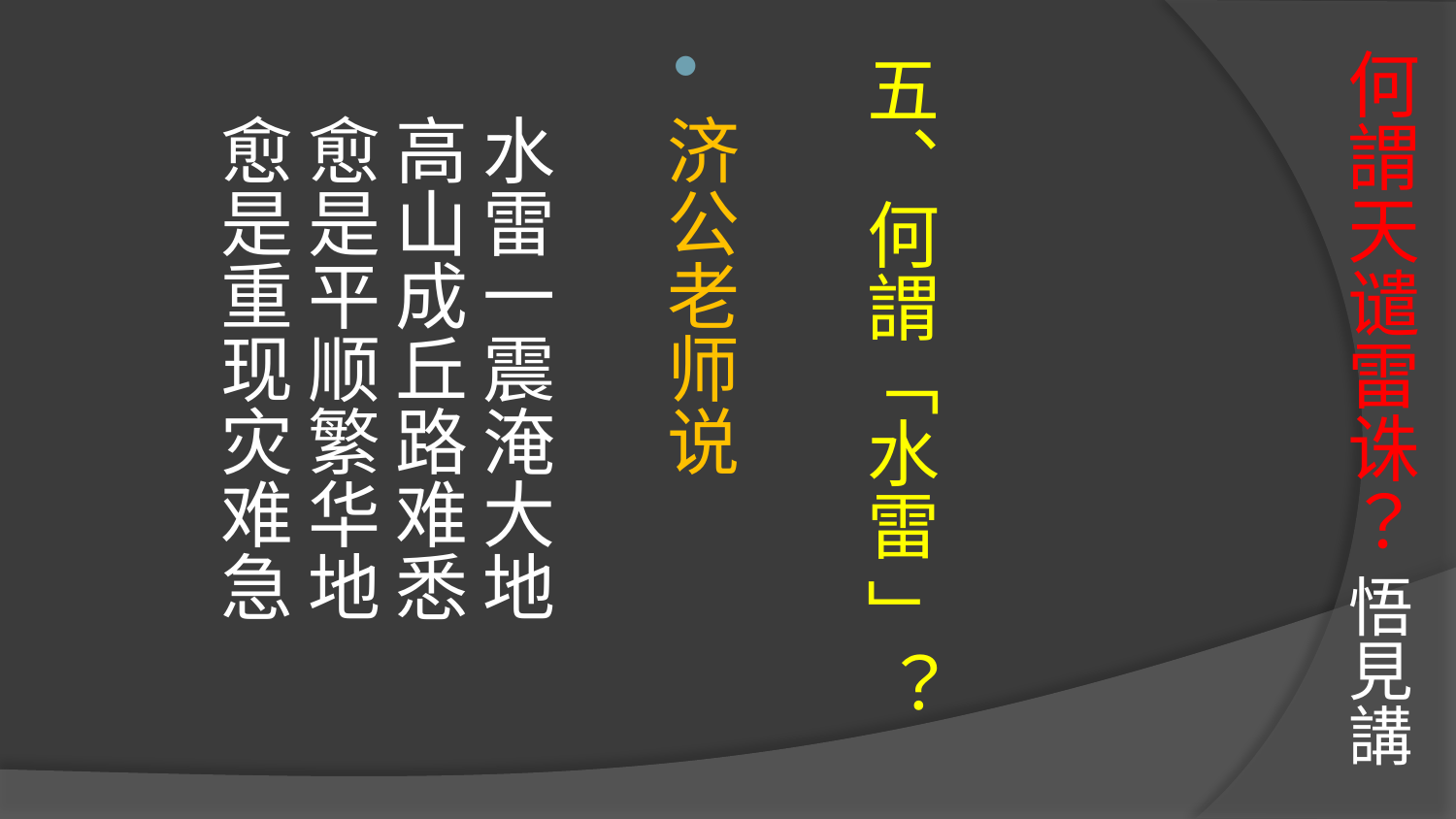

# 何謂天谴雷诛？ 悟見講
五、何謂「水雷 」？
济公老师说
水雷一震淹大地
高山成丘路难悉
愈是平顺繁华地
愈是重现灾难急